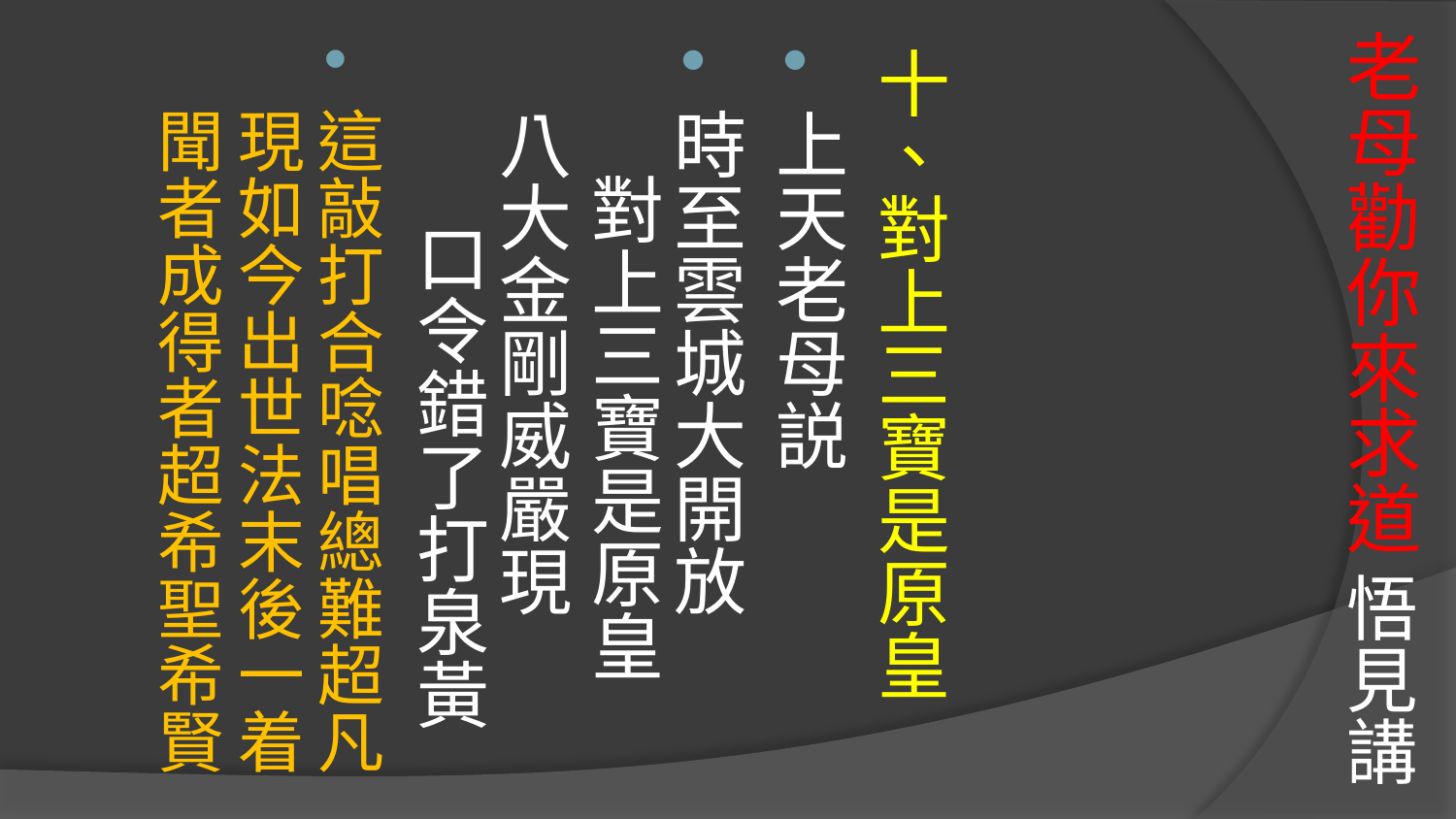

# 老母勸你來求道 悟見講
十、對上三寶是原皇
上天老母説
時至雲城大開放               對上三寶是原皇
八大金剛威嚴現                  口令錯了打泉黃
這敲打合唸唱總難超凡
現如今出世法末後一着
聞者成得者超希聖希賢